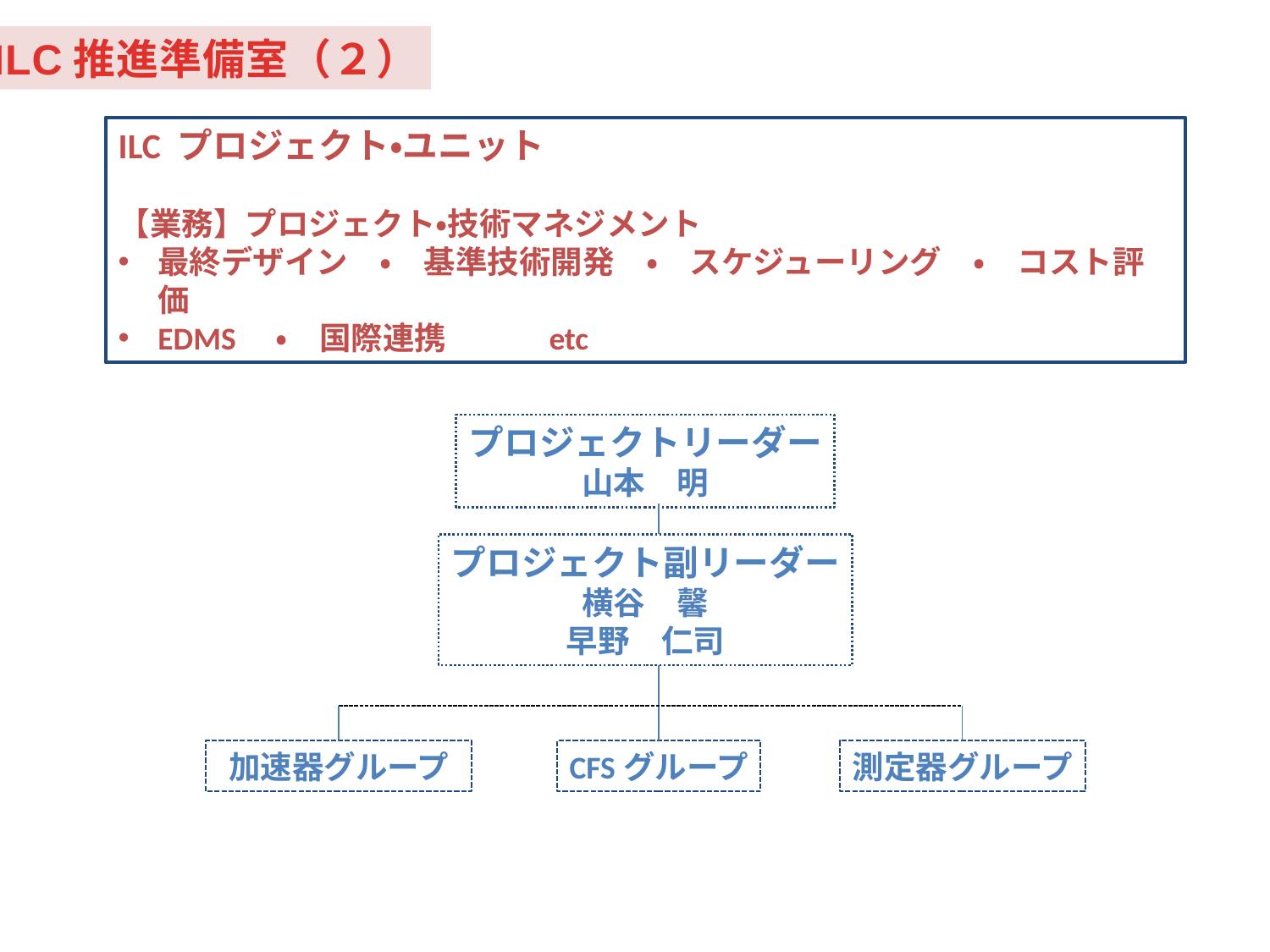

ILC推進準備室（２）
ILC プロジェクト・ユニット

【業務】プロジェクト・技術マネジメント
最終デザイン　・　基準技術開発　・　スケジューリング　・　コスト評価
EDMS　・　国際連携　　　etc
プロジェクトリーダー
山本　明
プロジェクト副リーダー
横谷　馨
早野　仁司
加速器グループ
CFSグループ
測定器グループ